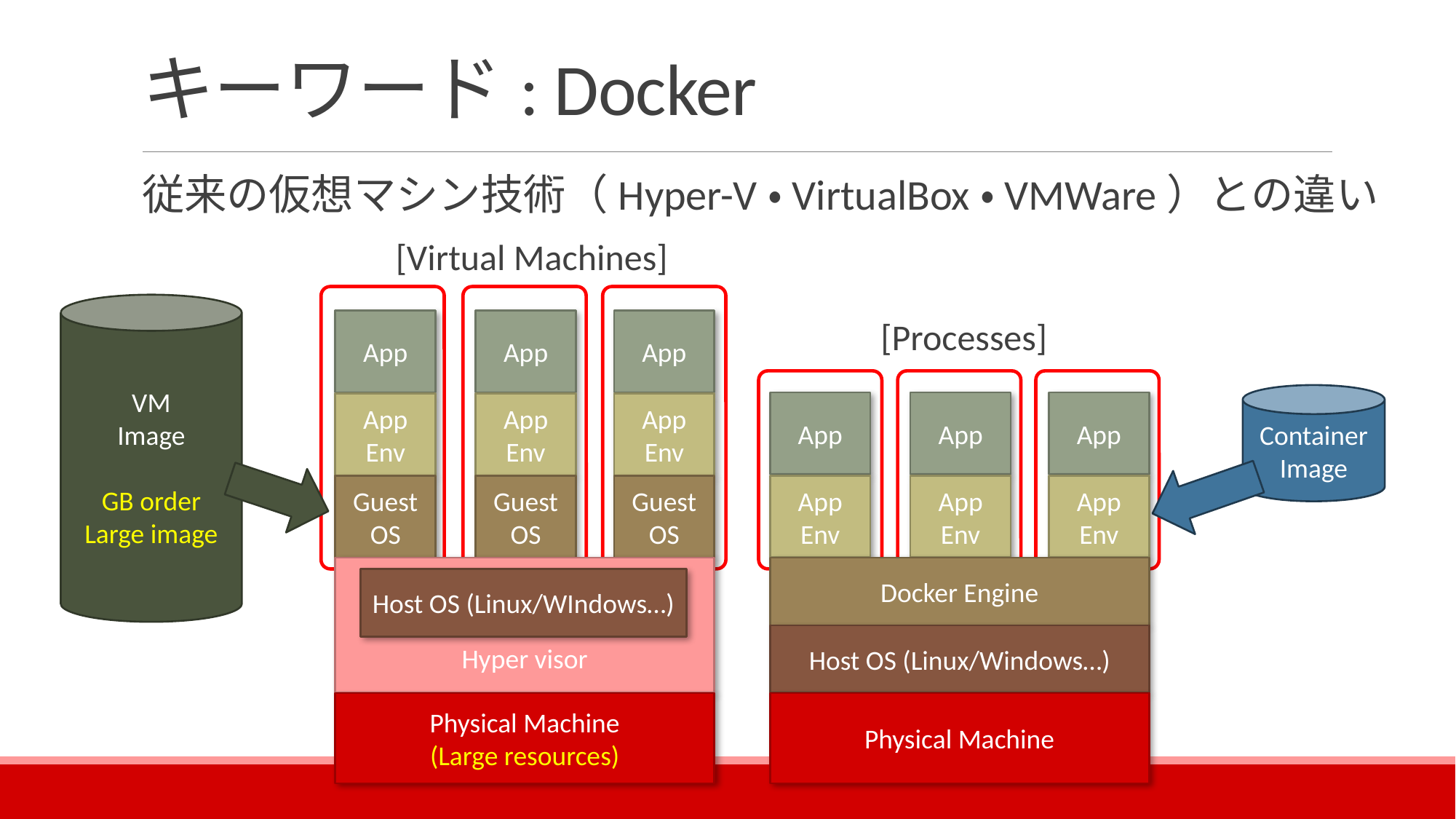

# キーワード: Docker
従来の仮想マシン技術（Hyper-V・VirtualBox・VMWare）との違い
[Virtual Machines]

VM
Image

GB order
Large image
App
App
App
[Processes]

Container
Image
App
App
App
App
Env
App
Env
App
Env

App
Env
App
Env
App
Env
Guest
OS
Guest
OS
Guest
OS
Docker Engine

Hyper visor
Host OS (Linux/WIndows…)
Host OS (Linux/Windows…)
Physical Machine
(Large resources)
Physical Machine